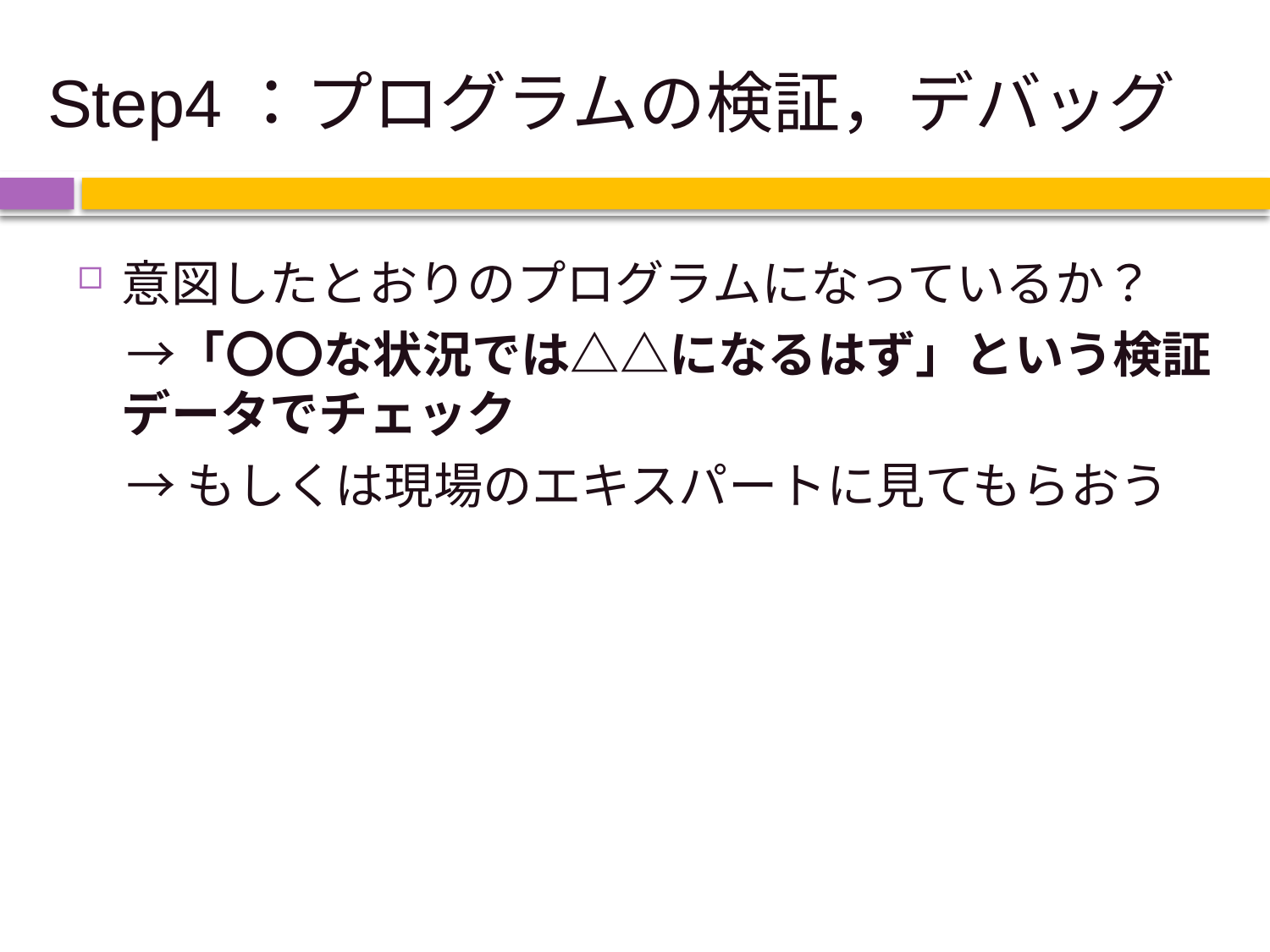

# Step4：プログラムの検証，デバッグ
意図したとおりのプログラムになっているか？
　→「〇〇な状況では△△になるはず」という検証データでチェック
　→ もしくは現場のエキスパートに見てもらおう